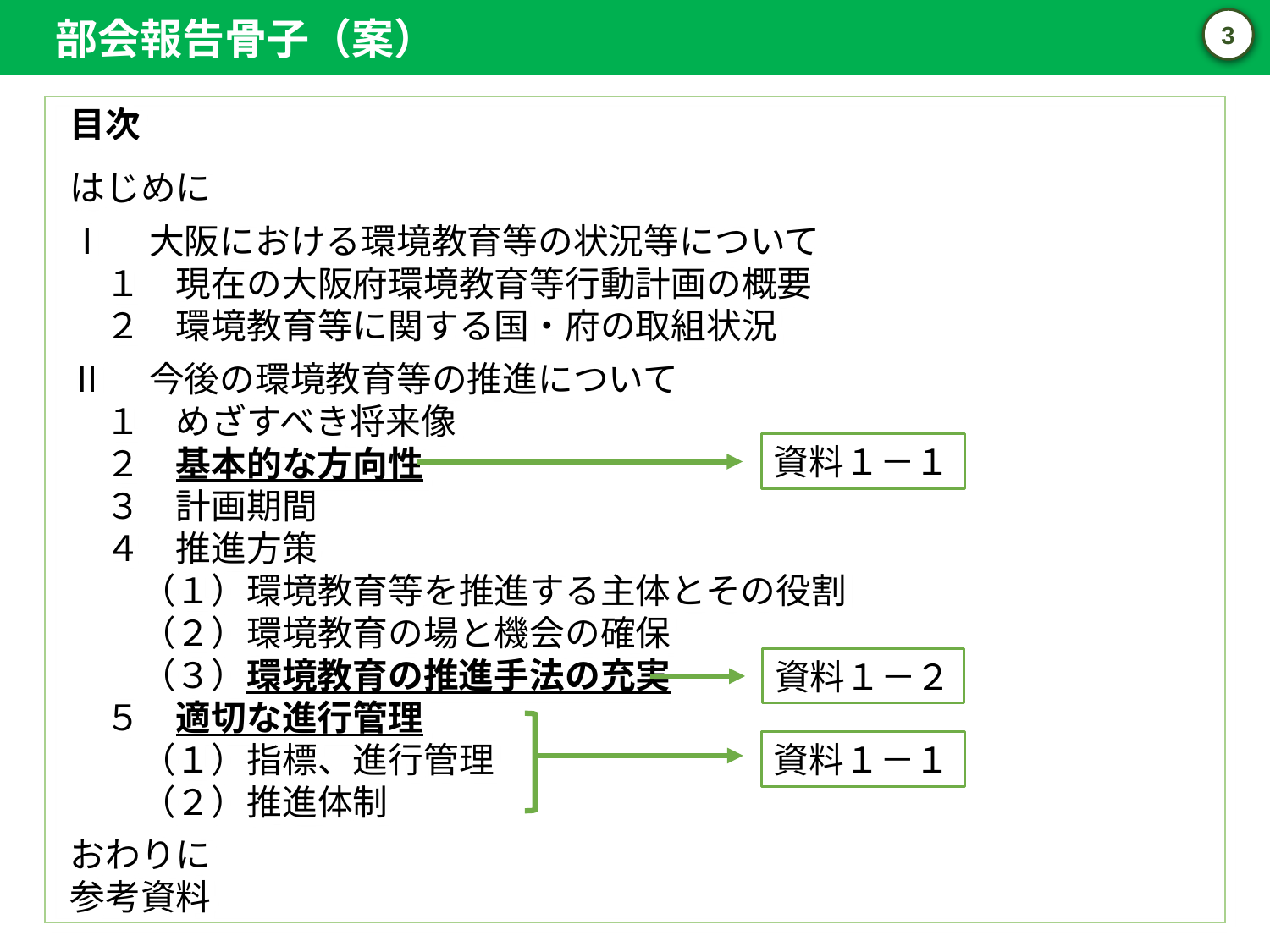

部会報告骨子（案）
3
目次
はじめに
Ⅰ　大阪における環境教育等の状況等について
　１　現在の大阪府環境教育等行動計画の概要
　２　環境教育等に関する国・府の取組状況
Ⅱ　今後の環境教育等の推進について
　１　めざすべき将来像
　２　基本的な方向性
　３　計画期間
　４　推進方策
　　（１）環境教育等を推進する主体とその役割
　　（２）環境教育の場と機会の確保
　　（３）環境教育の推進手法の充実
　５　適切な進行管理
　　（１）指標、進行管理
　　（２）推進体制
おわりに
参考資料
資料１－１
資料１－２

資料１－１